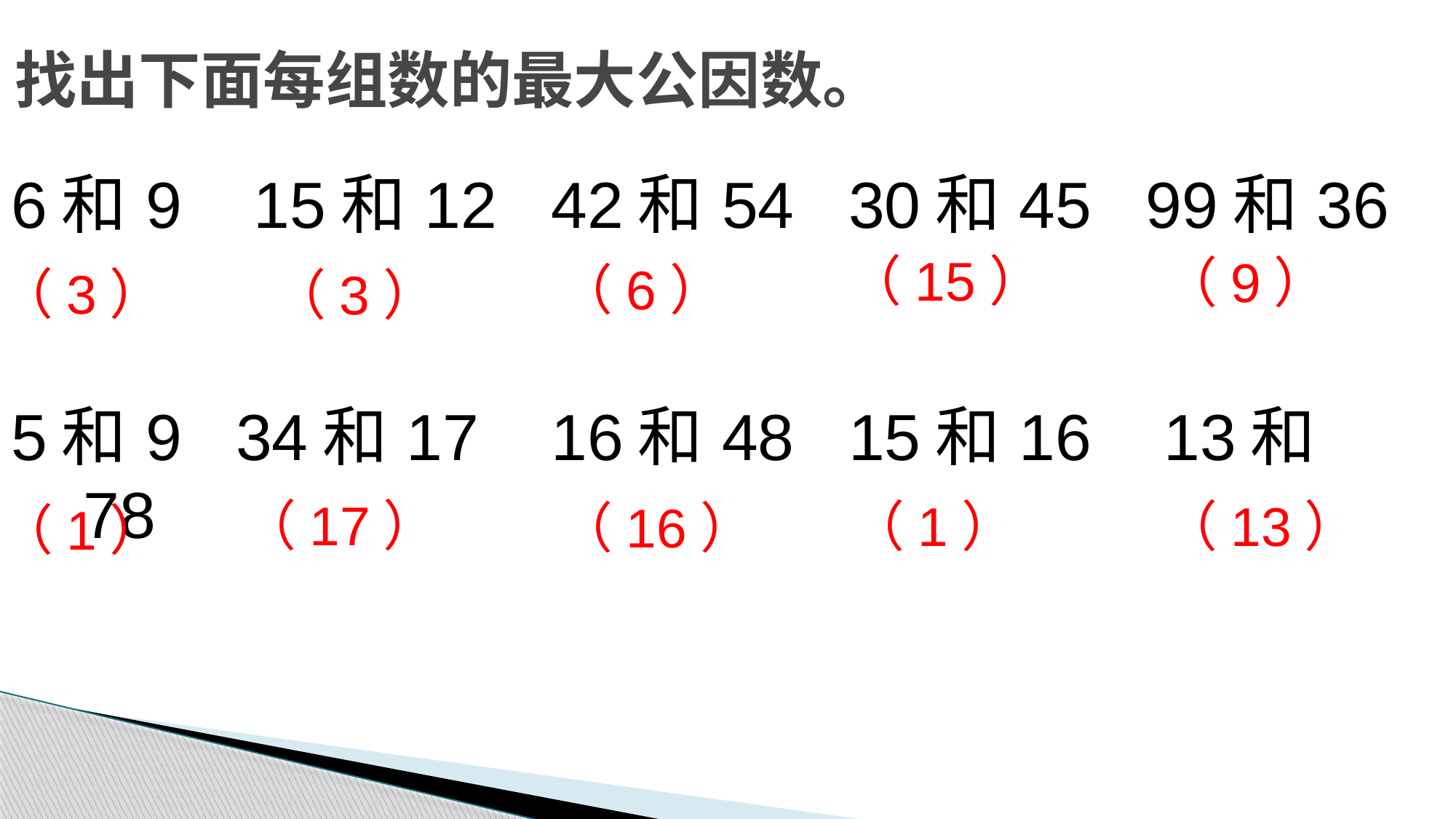

找出下面每组数的最大公因数。
6和9    15和12   42和54   30和45   99和36

5和9   34和17    16和48   15和16    13和78

（15）
（9）
（6）
（3）
（3）
（17）
（13）
（1）
（16）
（1）